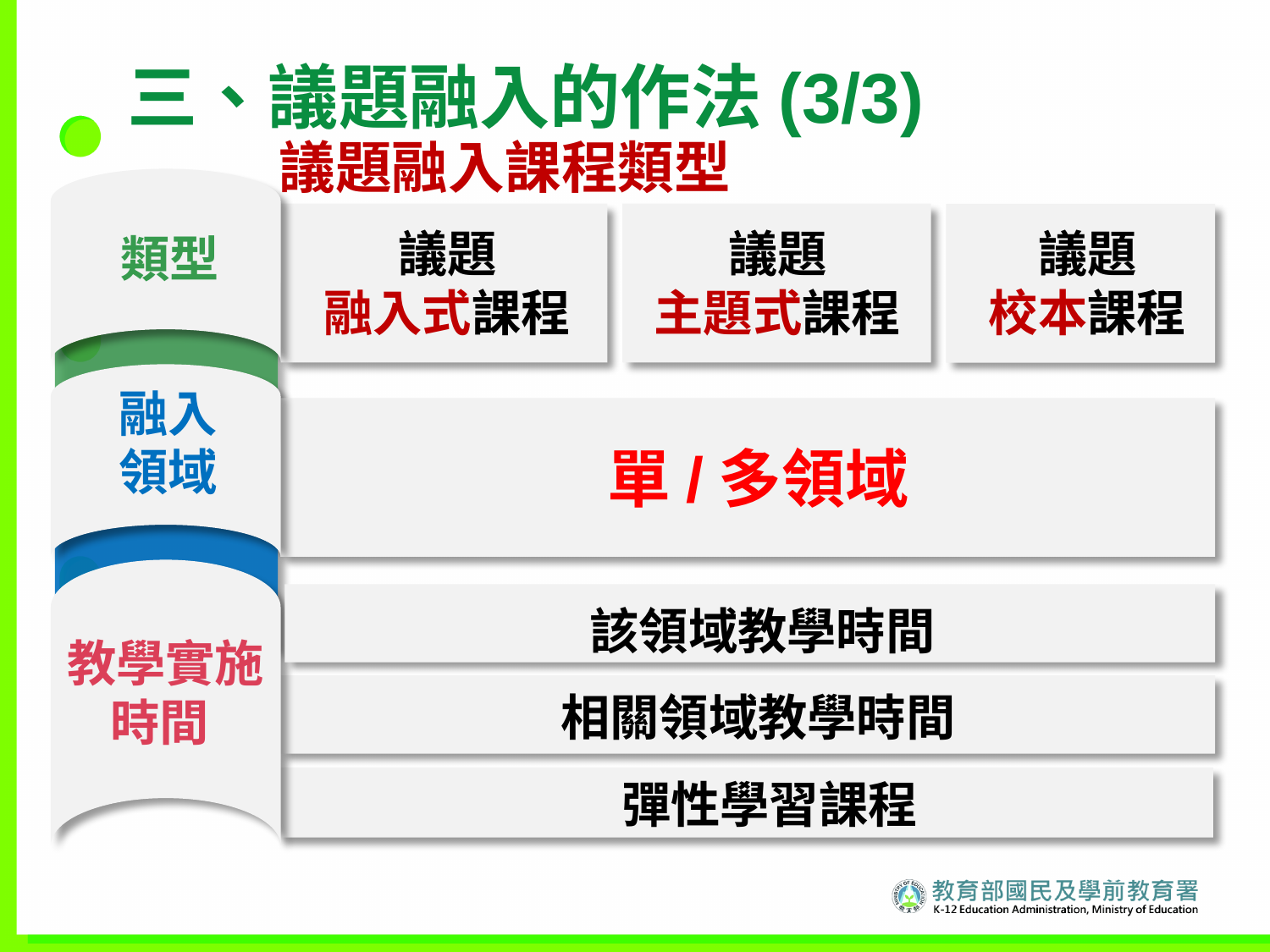

三、議題融入的作法(3/3)
議題融入課程類型

議題
融入式課程

議題
主題式課程
議題
校本課程
類型

融入
領域

單/多領域

該領域教學時間
教學實施
時間

相關領域教學時間

彈性學習課程